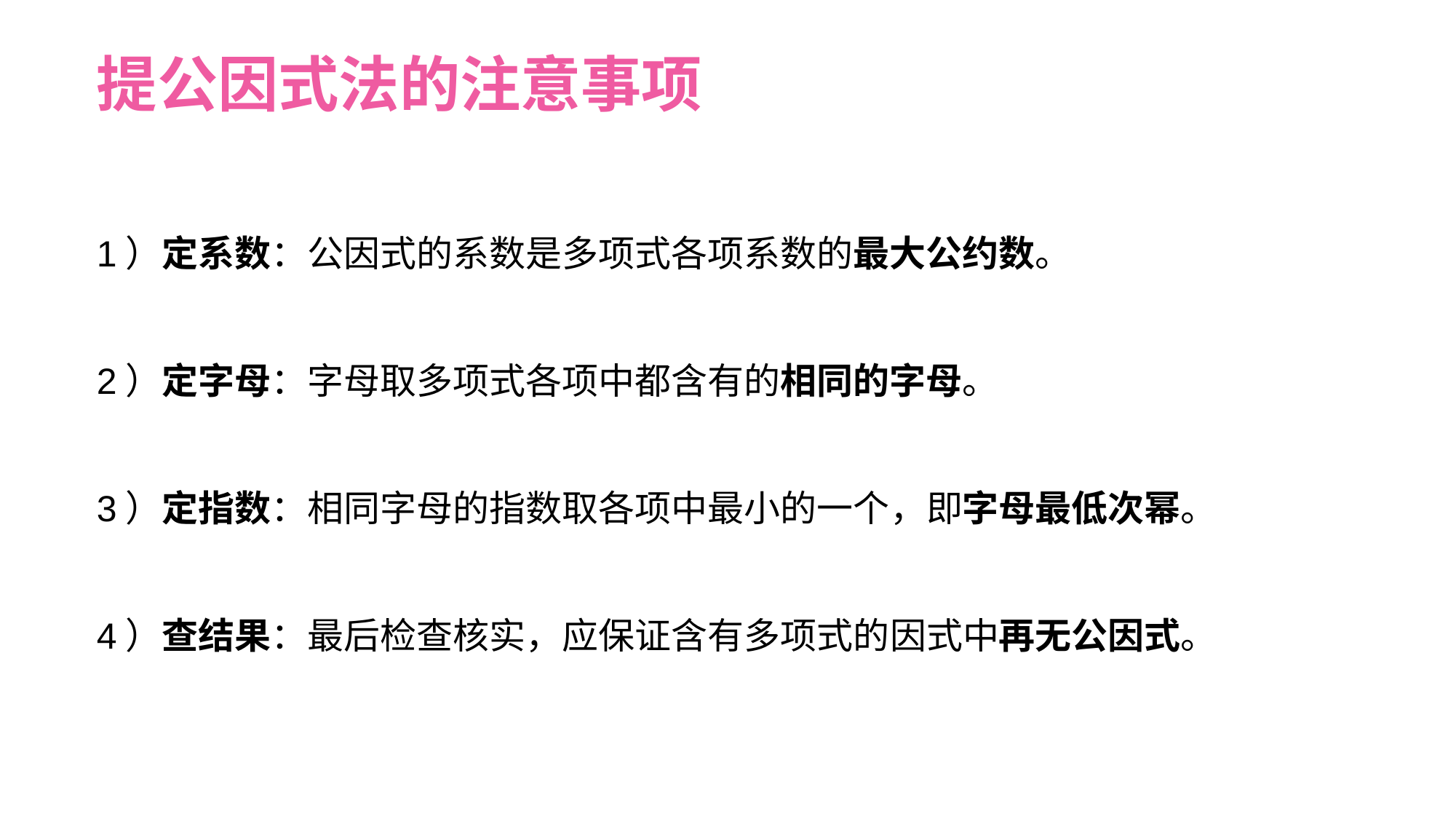

提公因式法的注意事项
1）定系数：公因式的系数是多项式各项系数的最大公约数。
2）定字母：字母取多项式各项中都含有的相同的字母。
3）定指数：相同字母的指数取各项中最小的一个，即字母最低次幂。
4）查结果：最后检查核实，应保证含有多项式的因式中再无公因式。